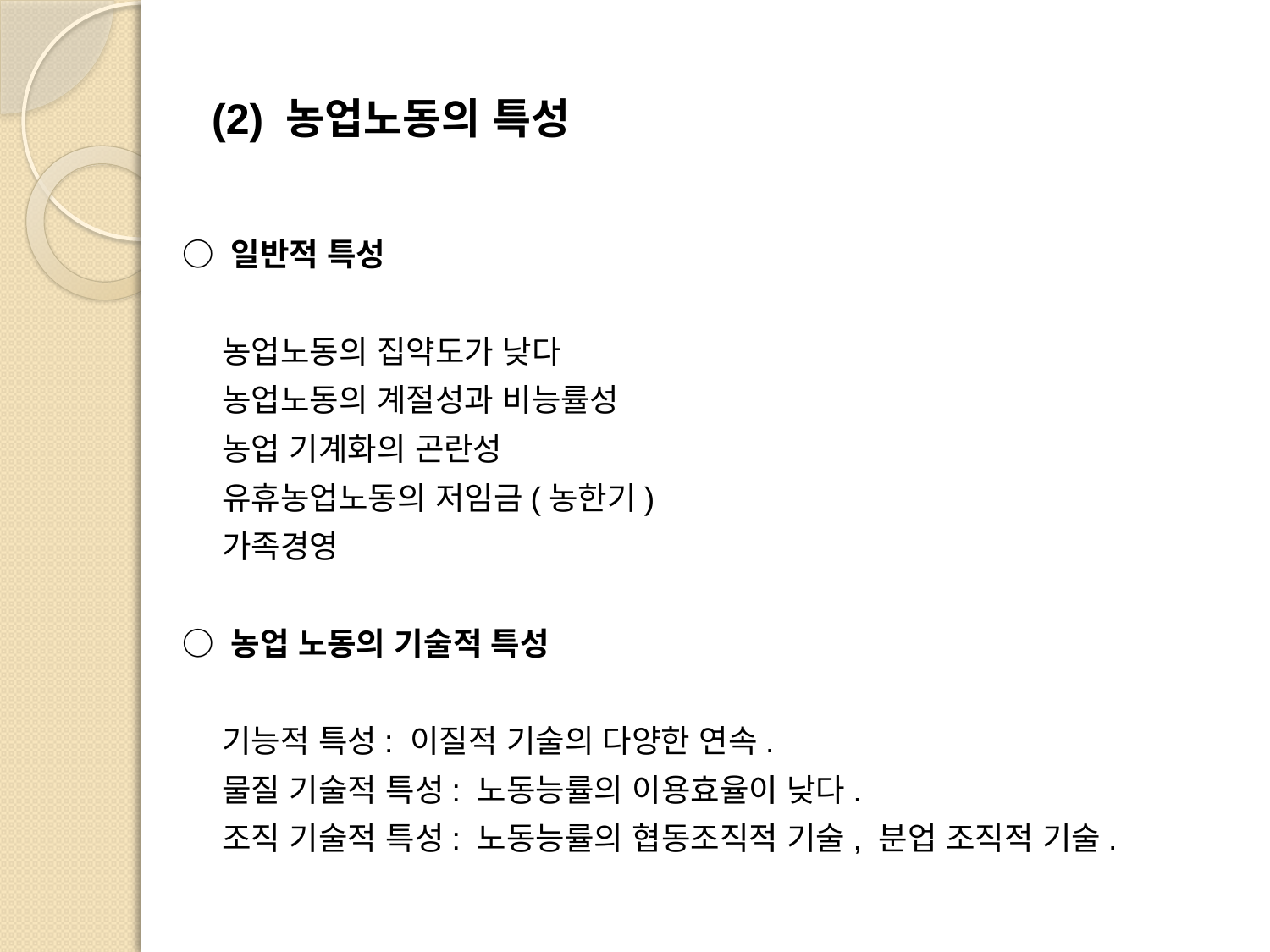

# (2) 농업노동의 특성
○ 일반적 특성

	농업노동의 집약도가 낮다
	농업노동의 계절성과 비능률성
	농업 기계화의 곤란성
	유휴농업노동의 저임금(농한기)
	가족경영

○ 농업 노동의 기술적 특성

	기능적 특성: 이질적 기술의 다양한 연속.
	물질 기술적 특성: 노동능률의 이용효율이 낮다.
	조직 기술적 특성: 노동능률의 협동조직적 기술, 분업 조직적 기술.